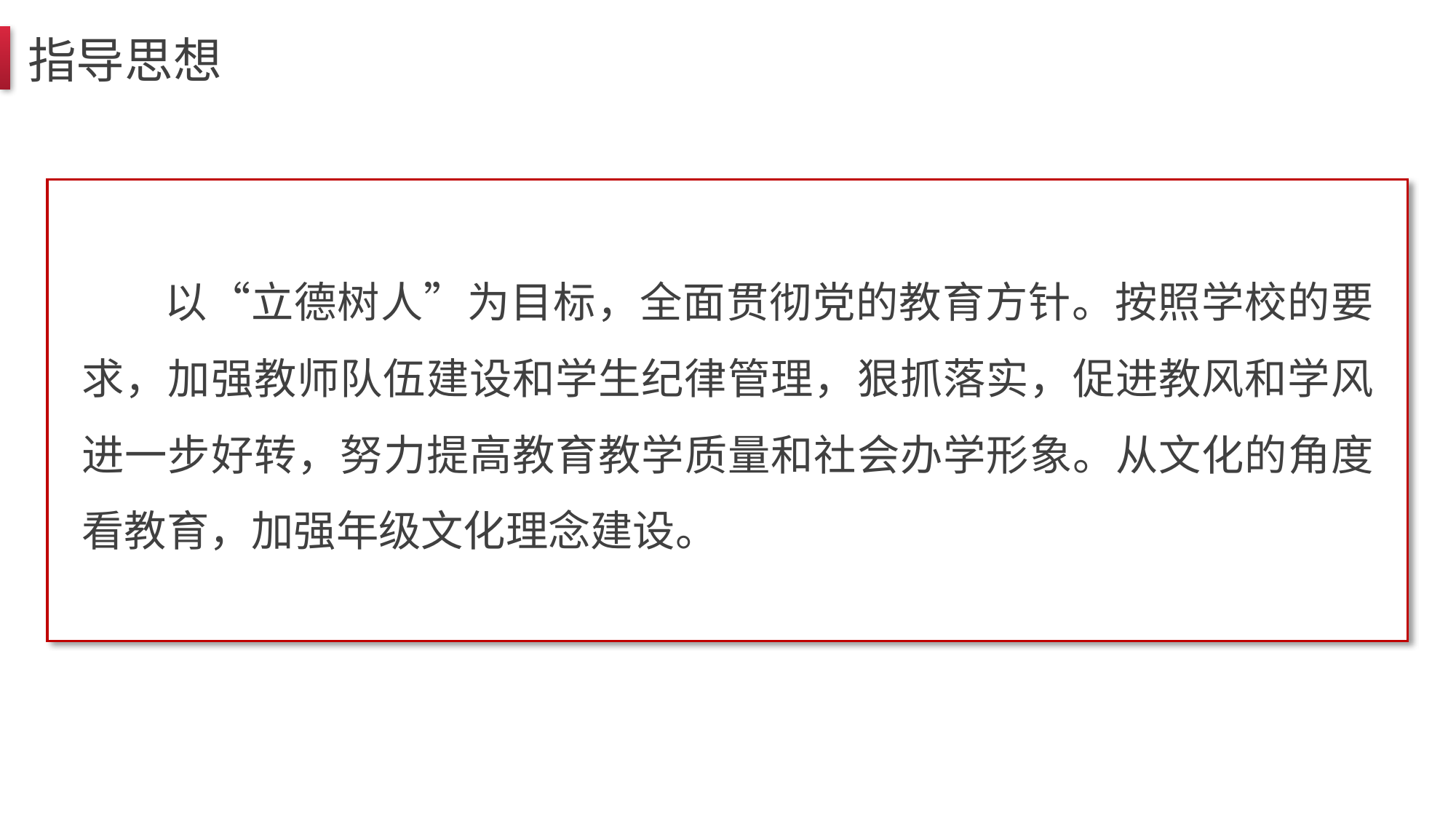

指导思想

       以“立德树人”为目标，全面贯彻党的教育方针。按照学校的要求，加强教师队伍建设和学生纪律管理，狠抓落实，促进教风和学风进一步好转，努力提高教育教学质量和社会办学形象。从文化的角度看教育，加强年级文化理念建设。